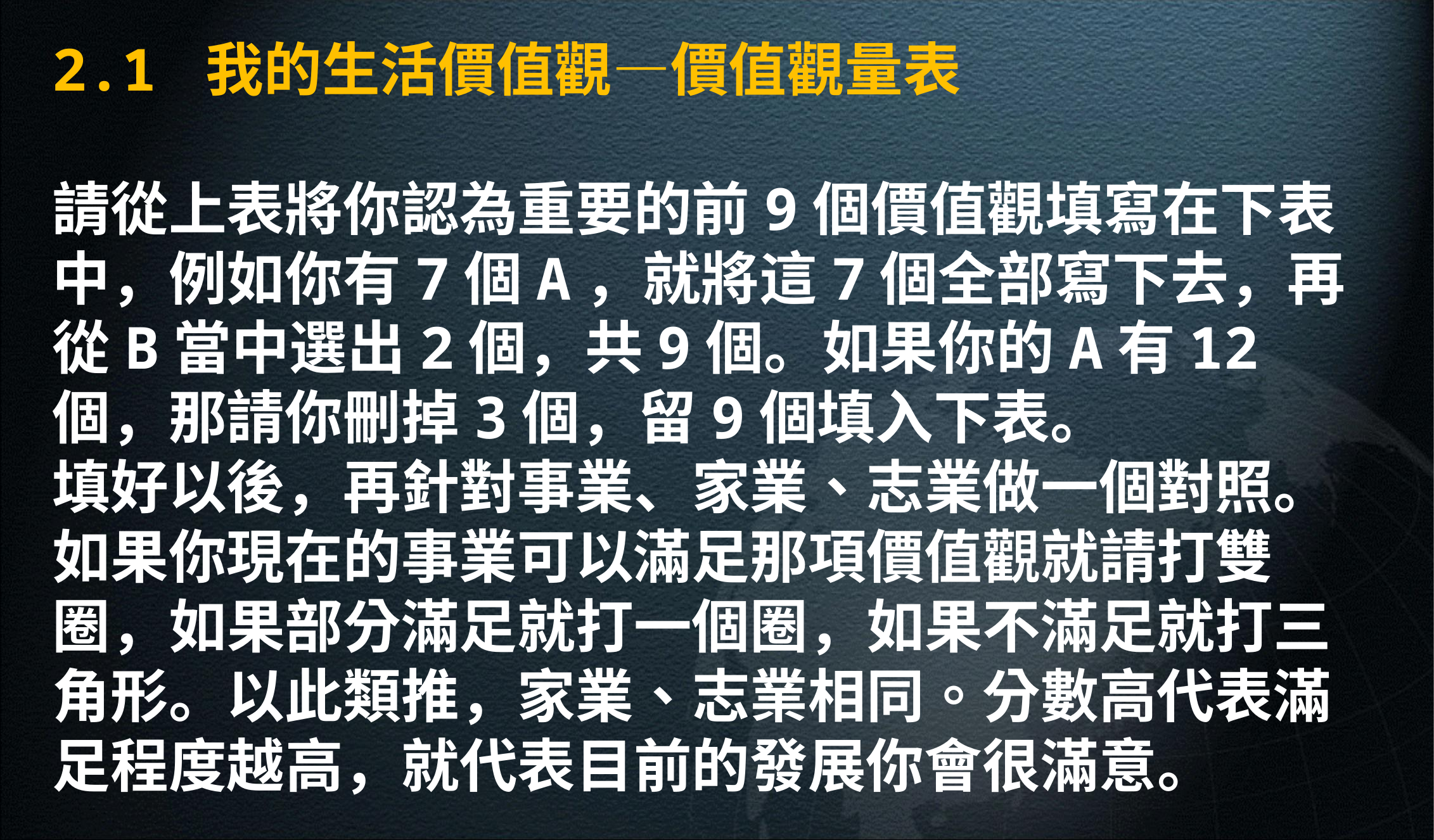

2.1 我的生活價值觀—價值觀量表

請從上表將你認為重要的前9個價值觀填寫在下表中，例如你有7個A，就將這7個全部寫下去，再從B當中選出2個，共9個。如果你的A有12個，那請你刪掉3個，留9個填入下表。
填好以後，再針對事業、家業、志業做一個對照。如果你現在的事業可以滿足那項價值觀就請打雙圈，如果部分滿足就打一個圈，如果不滿足就打三角形。以此類推，家業、志業相同。分數高代表滿足程度越高，就代表目前的發展你會很滿意。